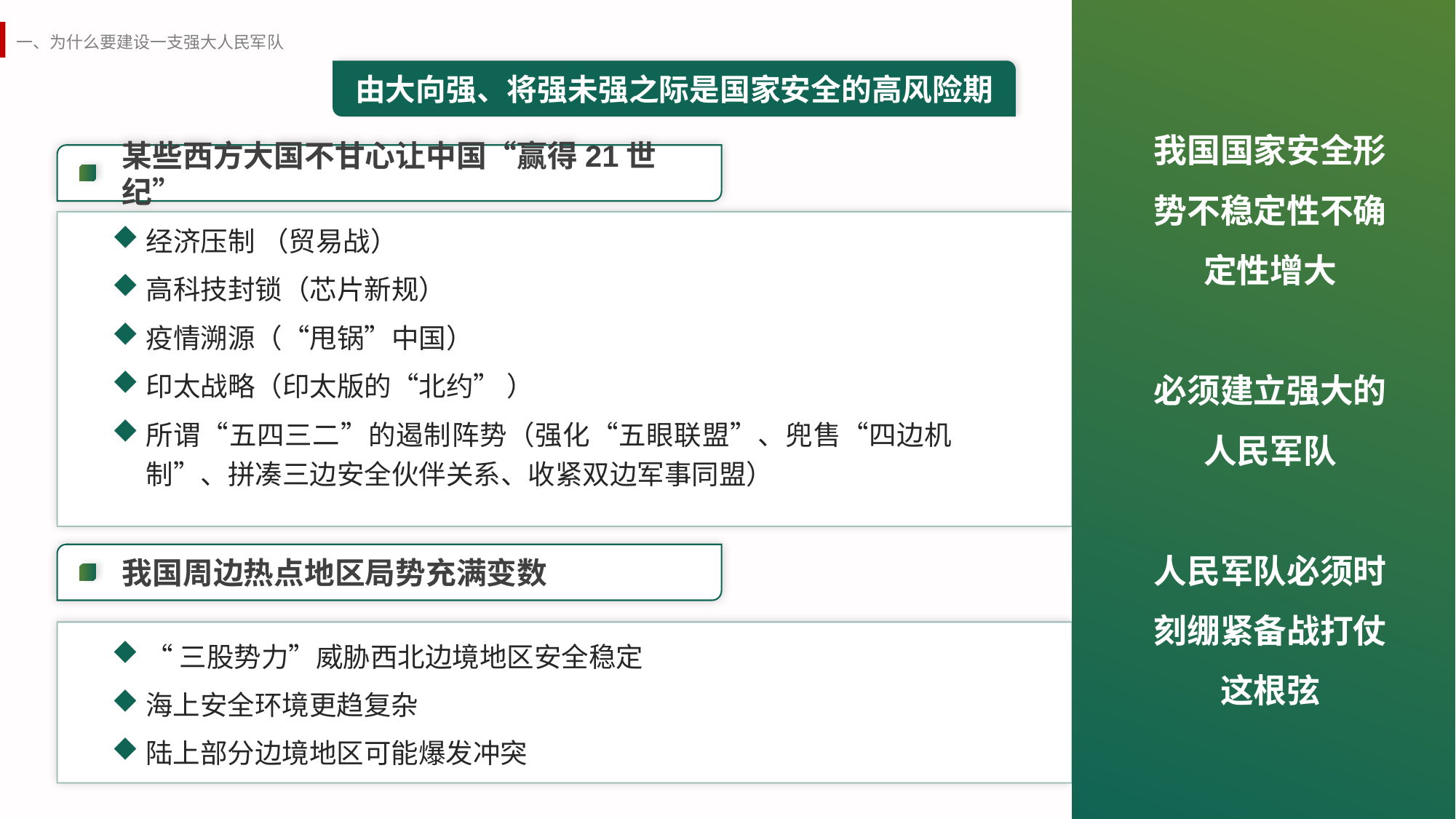

由大向强、将强未强之际是国家安全的高风险期
我国国家安全形势不稳定性不确定性增大

必须建立强大的人民军队

人民军队必须时刻绷紧备战打仗这根弦
某些西方大国不甘心让中国“赢得21世纪”

经济压制 （贸易战）
高科技封锁（芯片新规）
疫情溯源（“甩锅”中国）
印太战略（印太版的“北约” ）
所谓“五四三二”的遏制阵势（强化“五眼联盟”、兜售“四边机制”、拼凑三边安全伙伴关系、收紧双边军事同盟）
我国周边热点地区局势充满变数

“三股势力”威胁西北边境地区安全稳定
海上安全环境更趋复杂
陆上部分边境地区可能爆发冲突